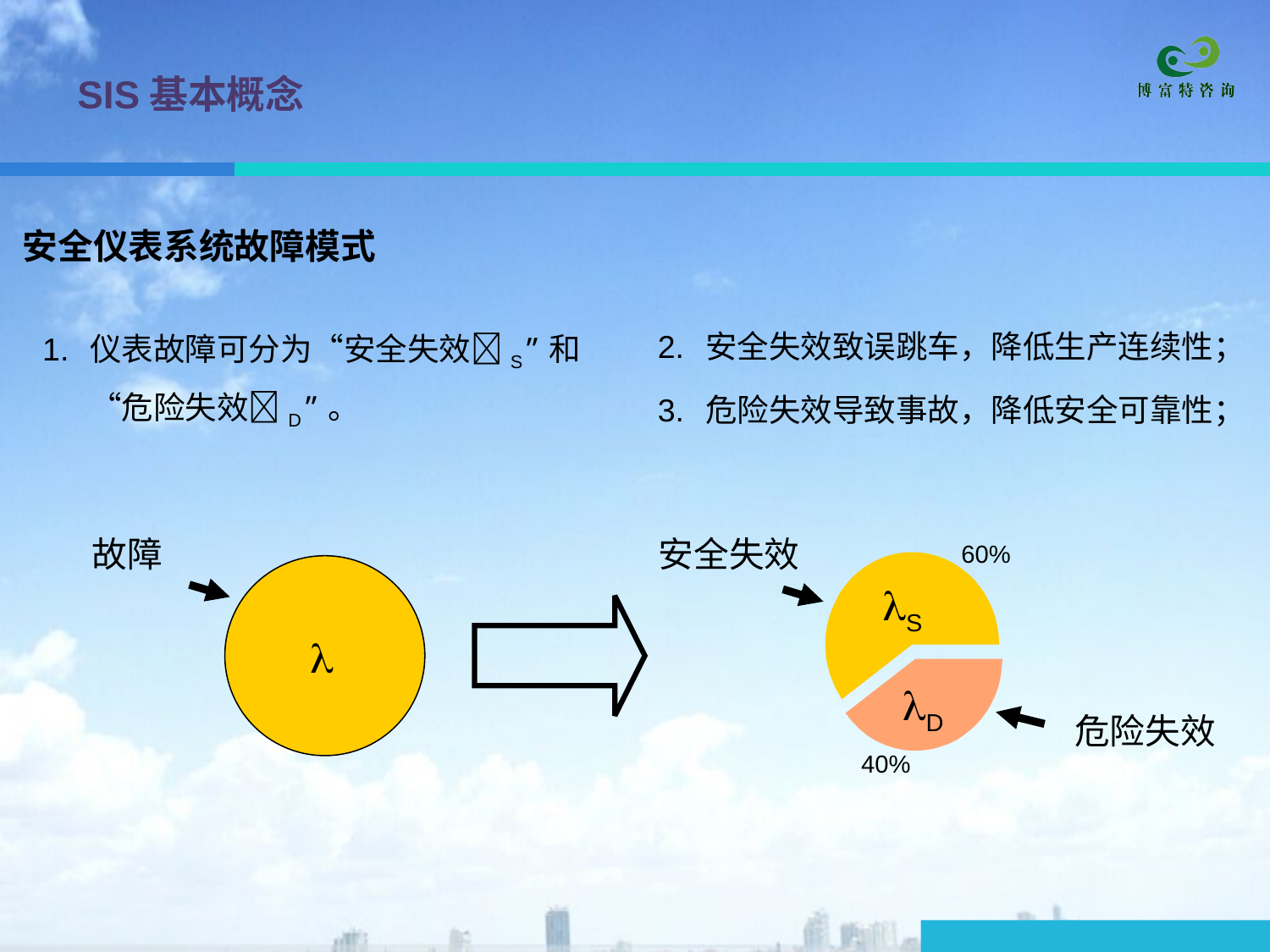

SIS基本概念
安全仪表系统故障模式
仪表故障可分为“安全失效λS”和“危险失效λD”。
安全失效致误跳车，降低生产连续性；
危险失效导致事故，降低安全可靠性；
安全失效
60%

危险失效
40%
λS
λD
故障

λ